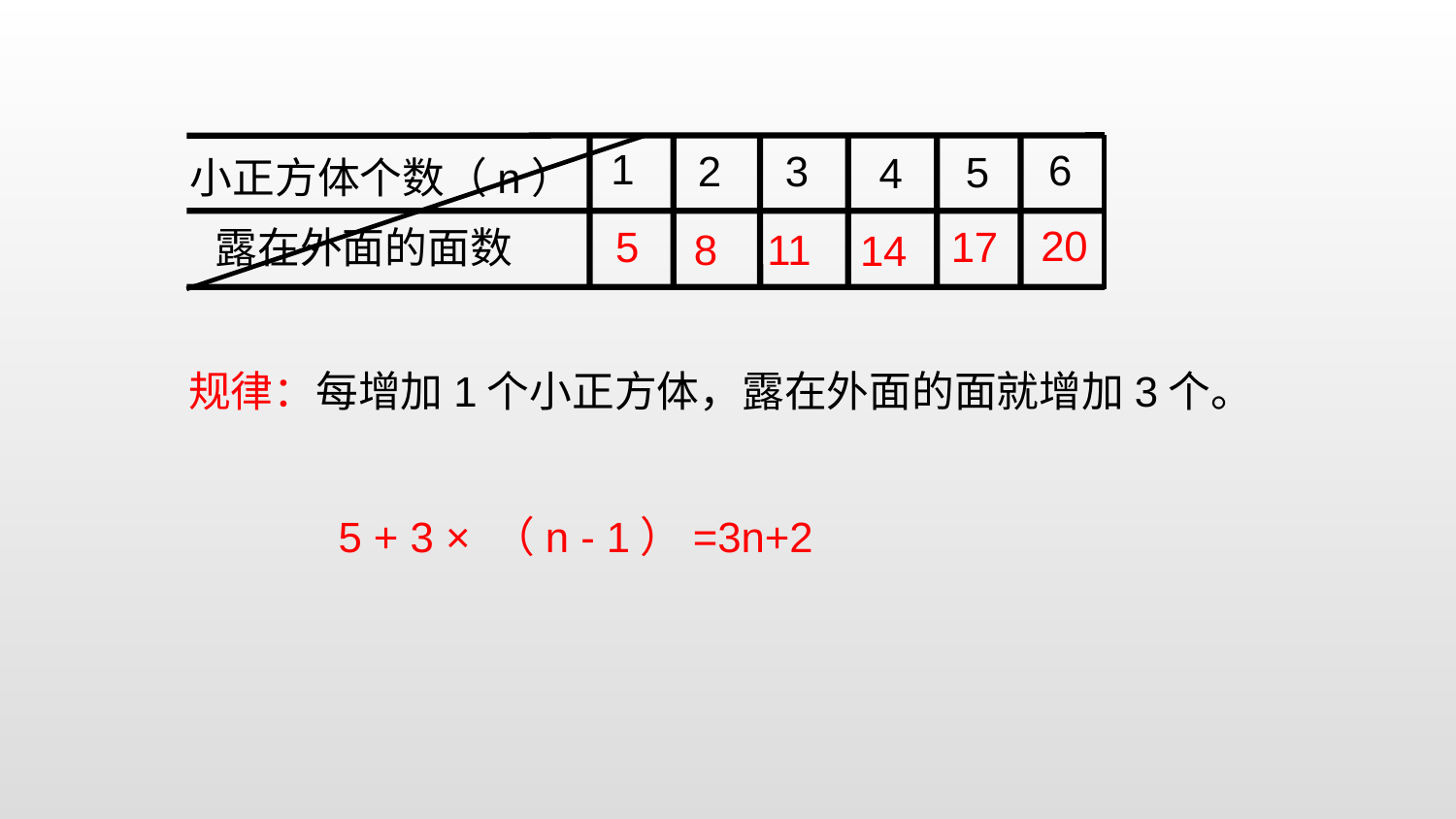

1
6
2
3
5
4
小正方体个数（n）
20
17
5
露在外面的面数
11
8
14
规律：每增加1个小正方体，露在外面的面就增加3个。
  5 + 3 × （n - 1）=3n+2